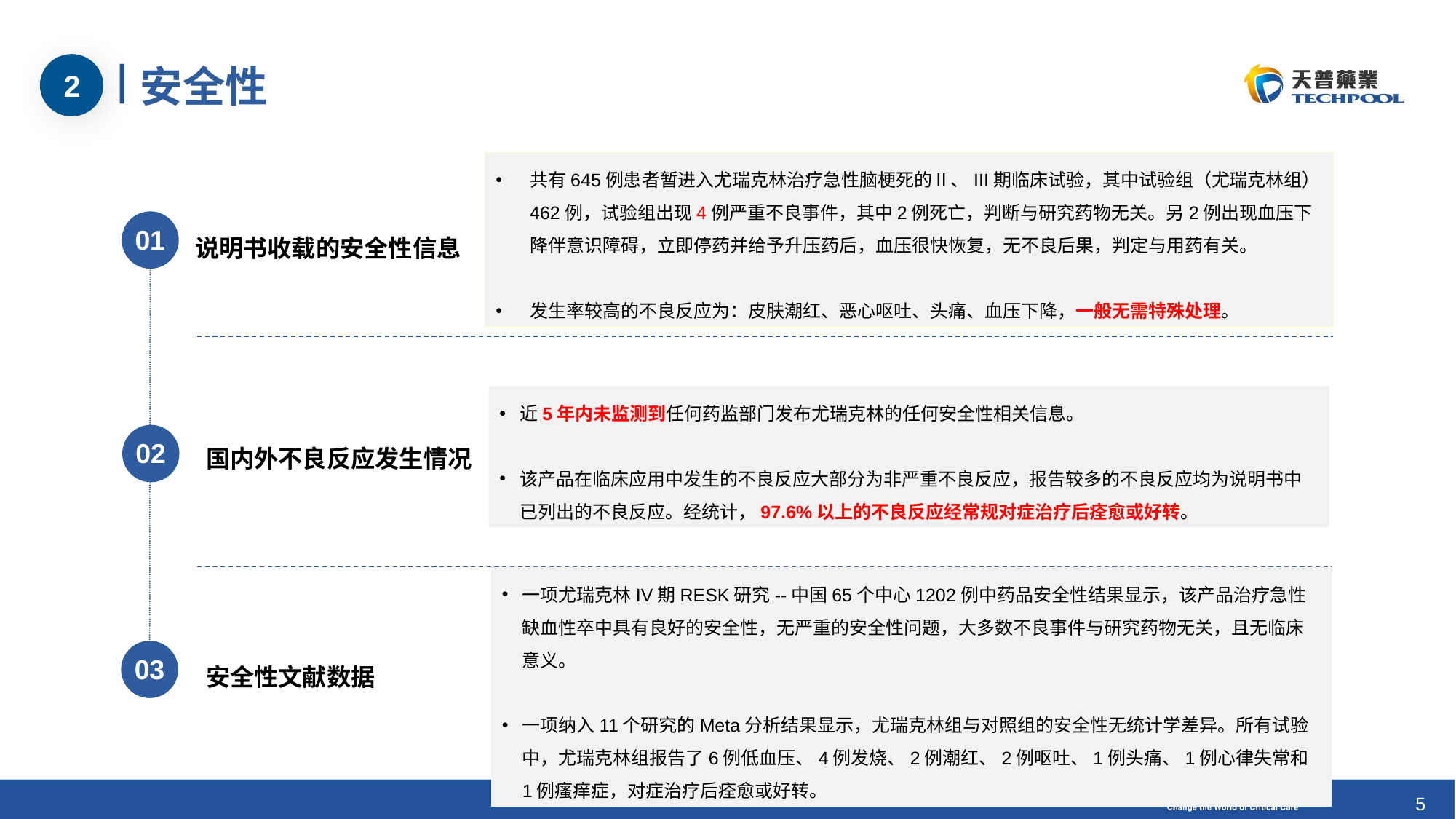

2
# 安全性
共有645例患者暂进入尤瑞克林治疗急性脑梗死的Ⅱ、III期临床试验，其中试验组（尤瑞克林组）462例，试验组出现4例严重不良事件，其中2例死亡，判断与研究药物无关。另2例出现血压下降伴意识障碍，立即停药并给予升压药后，血压很快恢复，无不良后果，判定与用药有关。

发生率较高的不良反应为：皮肤潮红、恶心呕吐、头痛、血压下降，一般无需特殊处理。

01
说明书收载的安全性信息
近5年内未监测到任何药监部门发布尤瑞克林的任何安全性相关信息。

该产品在临床应用中发生的不良反应大部分为非严重不良反应，报告较多的不良反应均为说明书中已列出的不良反应。经统计，97.6%以上的不良反应经常规对症治疗后痊愈或好转。
国内外不良反应发生情况

02
一项尤瑞克林IV期RESK研究--中国65个中心1202例中药品安全性结果显示，该产品治疗急性缺血性卒中具有良好的安全性，无严重的安全性问题，大多数不良事件与研究药物无关，且无临床意义。

一项纳入11个研究的Meta分析结果显示，尤瑞克林组与对照组的安全性无统计学差异。所有试验中，尤瑞克林组报告了6例低血压、4例发烧、2例潮红、2例呕吐、1例头痛、1例心律失常和1例瘙痒症，对症治疗后痊愈或好转。

03
安全性文献数据